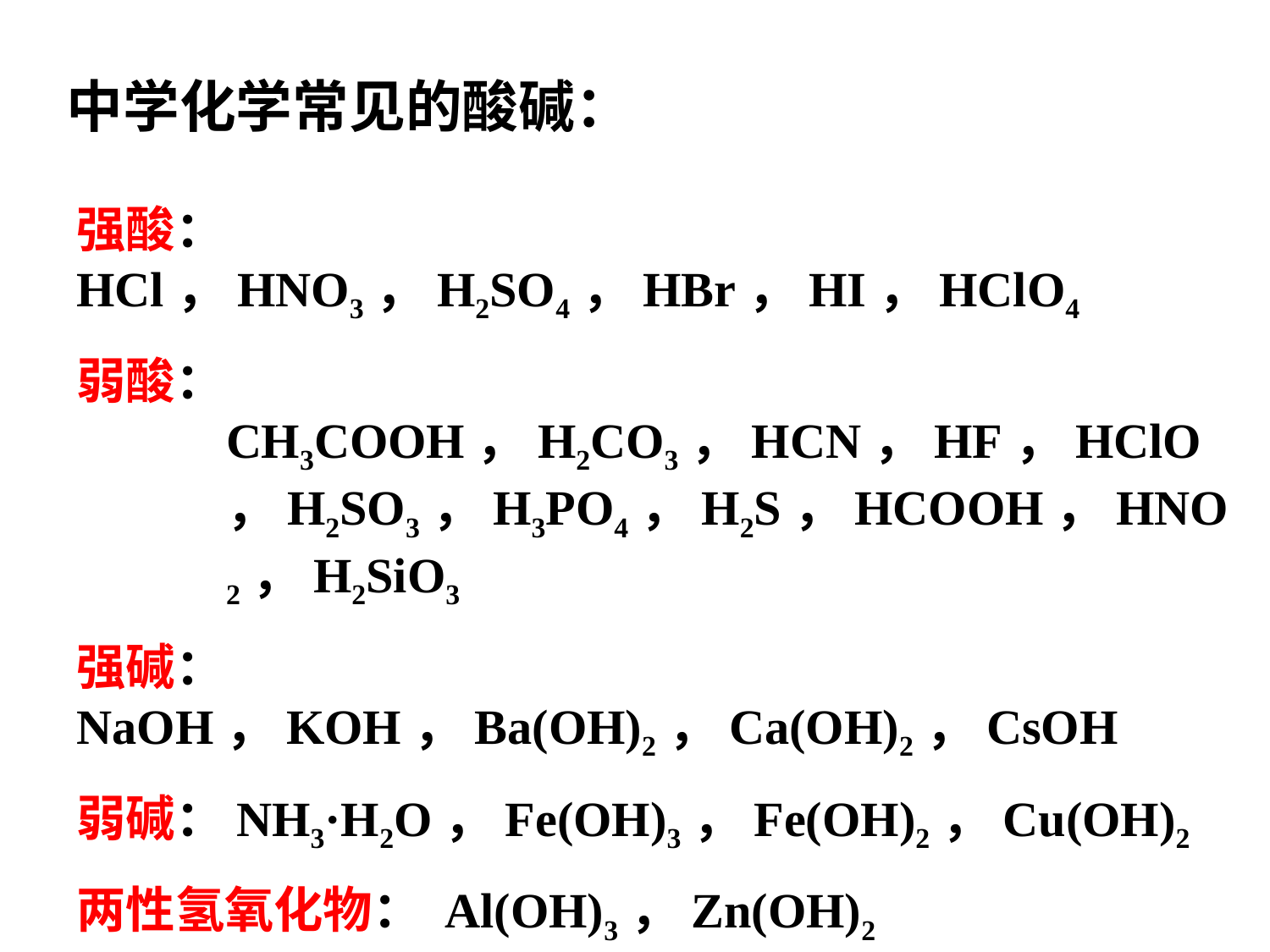

中学化学常见的酸碱：
强酸：HCl，HNO3，H2SO4，HBr，HI，HClO4
弱酸：CH3COOH，H2CO3，HCN，HF，HClO，H2SO3，H3PO4，H2S，HCOOH，HNO2，H2SiO3
强碱：NaOH，KOH，Ba(OH)2，Ca(OH)2，CsOH
弱碱：NH3·H2O，Fe(OH)3，Fe(OH)2，Cu(OH)2
两性氢氧化物： Al(OH)3，Zn(OH)2